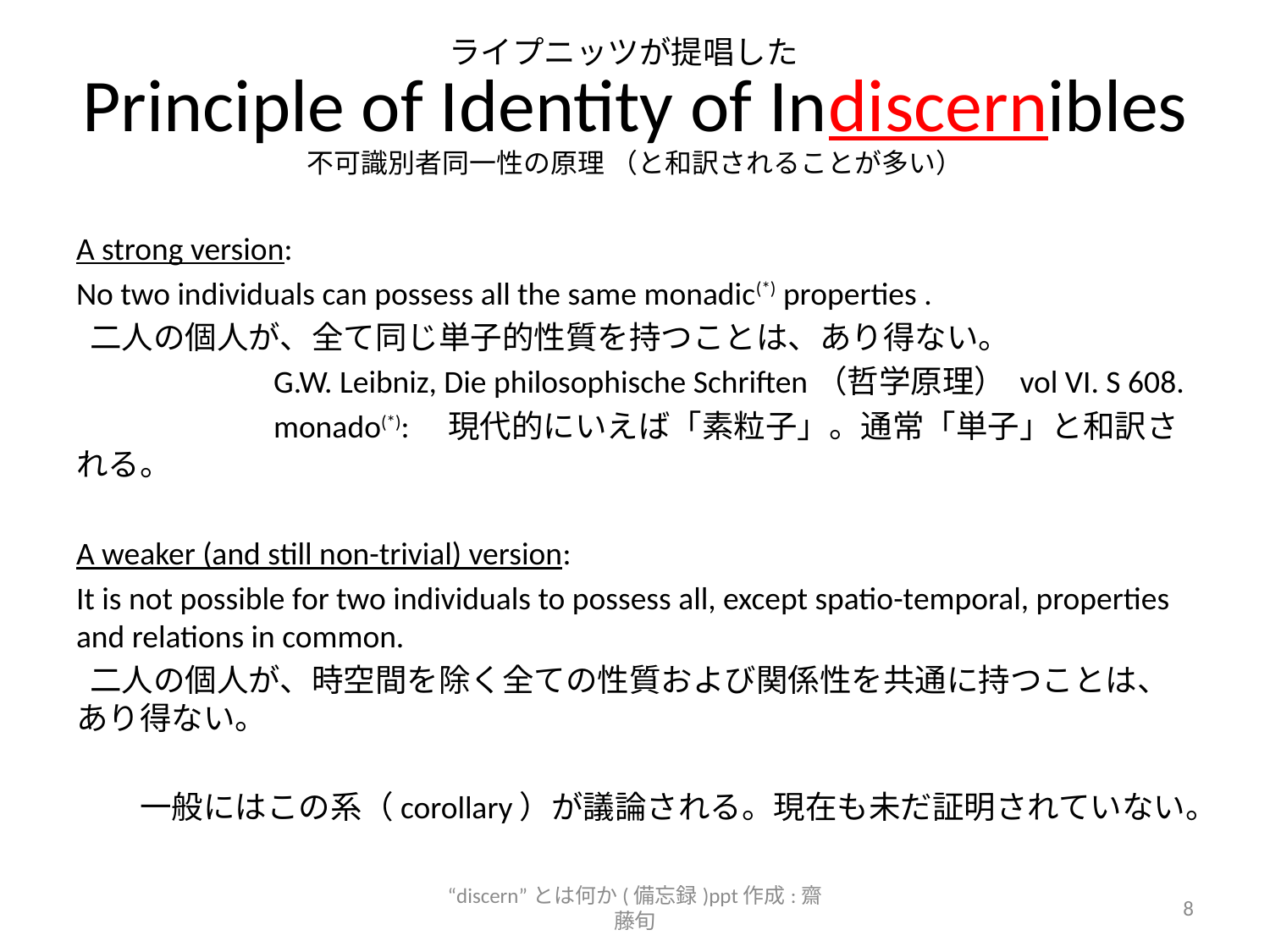

ライプニッツが提唱した
# Principle of Identity of Indiscernibles 不可識別者同一性の原理 （と和訳されることが多い）
A strong version:
No two individuals can possess all the same monadic(*) properties .
 二人の個人が、全て同じ単子的性質を持つことは、あり得ない。
　　　　　　G.W. Leibniz, Die philosophische Schriften（哲学原理） vol VI. S 608.
　　　　　　monado(*):　現代的にいえば「素粒子」。通常「単子」と和訳される。

A weaker (and still non-trivial) version:
It is not possible for two individuals to possess all, except spatio-temporal, properties and relations in common.
 二人の個人が、時空間を除く全ての性質および関係性を共通に持つことは、あり得ない。

　　一般にはこの系（corollary）が議論される。現在も未だ証明されていない。
“discern”とは何か(備忘録)ppt作成:齋藤旬
8